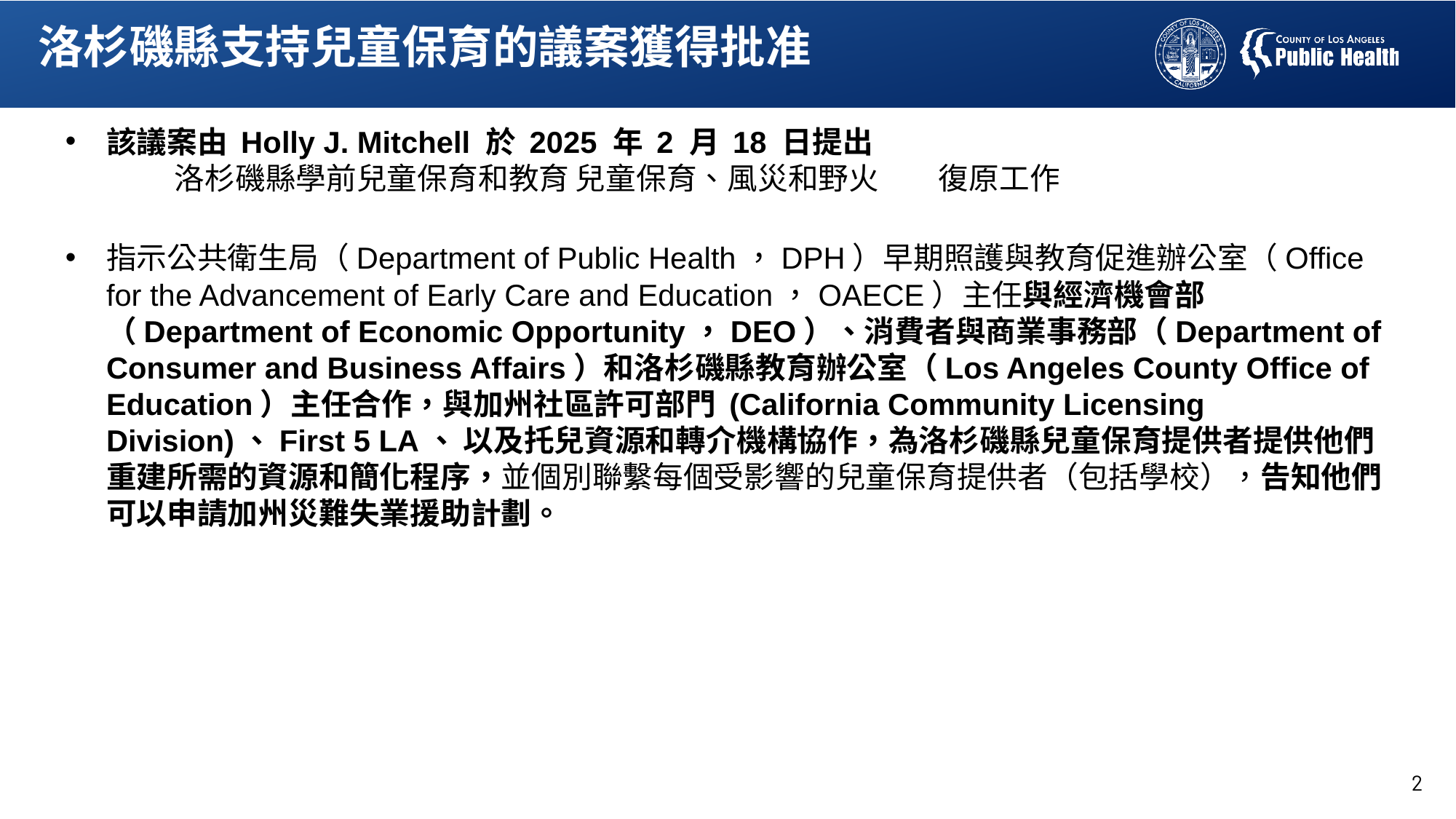

洛杉磯縣支持兒童保育的議案獲得批准
該議案由 Holly J. Mitchell 於 2025 年 2 月 18 日提出
	洛杉磯縣學前兒童保育和教育 兒童保育、風災和野火	復原工作

指示公共衛生局（Department of Public Health，DPH）早期照護與教育促進辦公室（Office for the Advancement of Early Care and Education，OAECE）主任與經濟機會部（Department of Economic Opportunity，DEO）、消費者與商業事務部（Department of Consumer and Business Affairs）和洛杉磯縣教育辦公室（Los Angeles County Office of Education）主任合作，與加州社區許可部門 (California Community Licensing Division)、First 5 LA、 以及托兒資源和轉介機構協作，為洛杉磯縣兒童保育提供者提供他們重建所需的資源和簡化程序，並個別聯繫每個受影響的兒童保育提供者（包括學校），告知他們可以申請加州災難失業援助計劃。

2